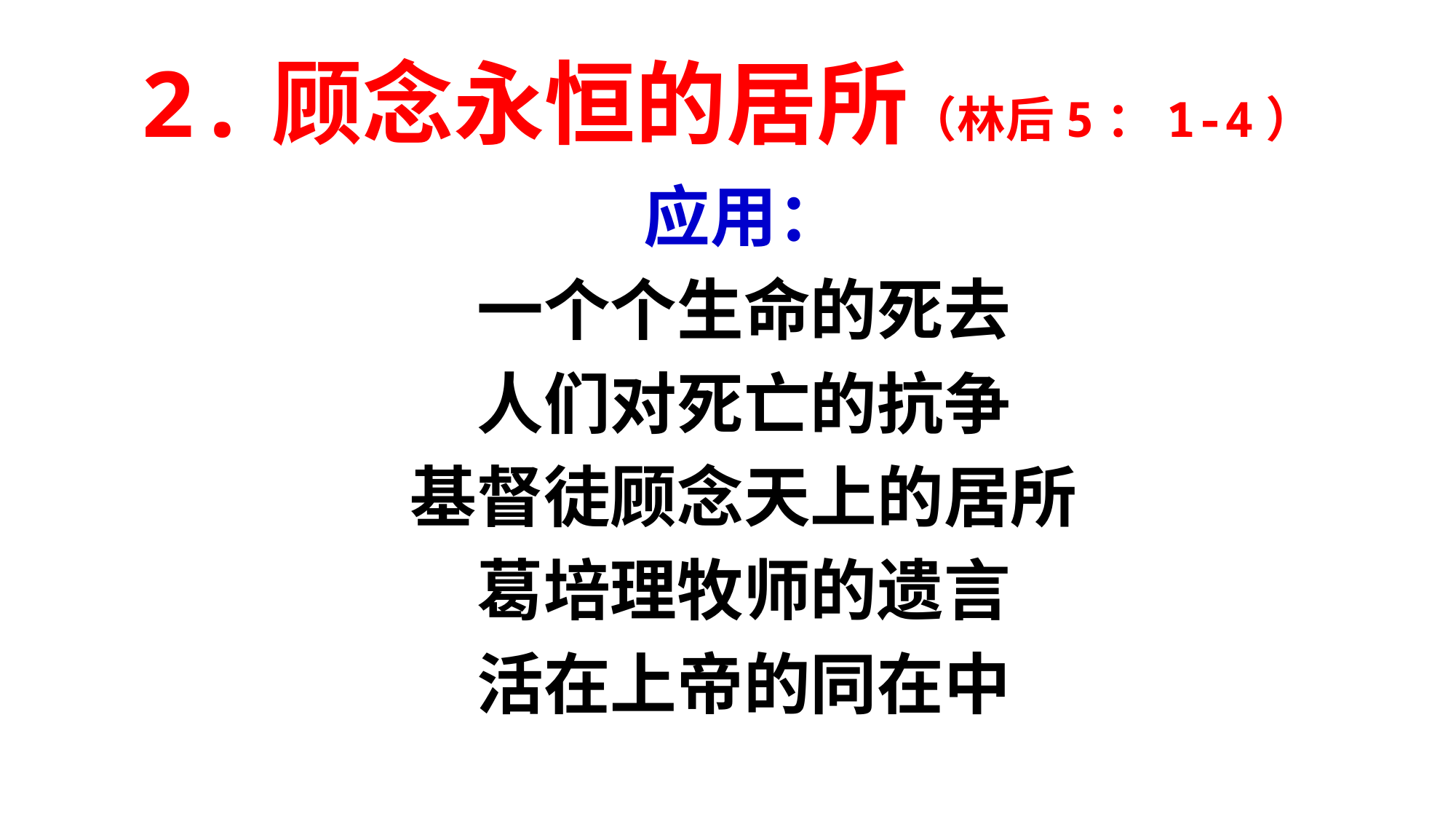

# 2.顾念永恒的居所（林后5：1-4）
应用：
一个个生命的死去
人们对死亡的抗争
基督徒顾念天上的居所
葛培理牧师的遗言
活在上帝的同在中